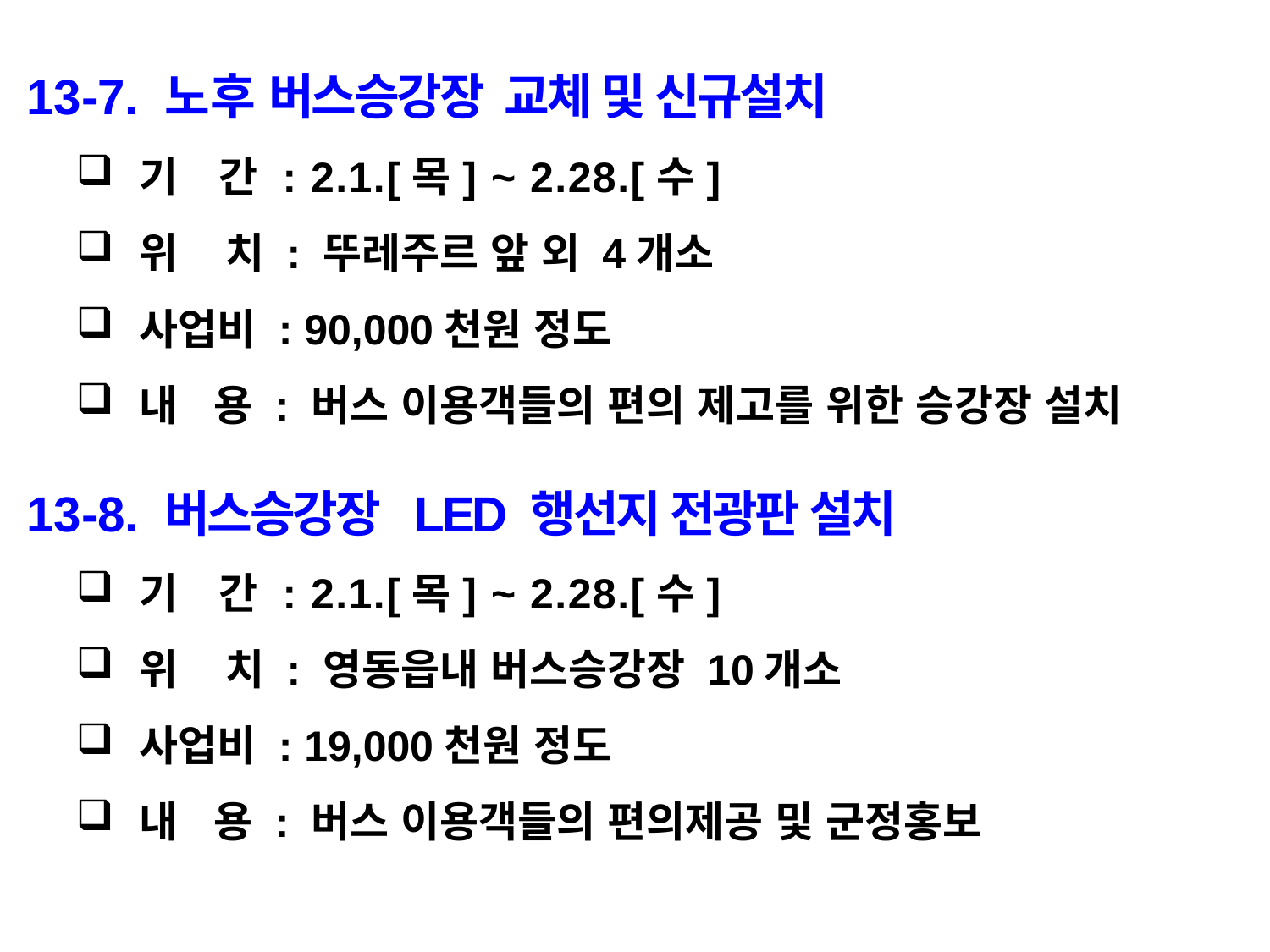

13-7. 노후 버스승강장  교체 및 신규설치
기   간 : 2.1.[목] ~ 2.28.[수]
위    치 : 뚜레주르 앞 외 4개소
사업비 : 90,000천원 정도
내   용 : 버스 이용객들의 편의 제고를 위한 승강장 설치
 13-8. 버스승강장  LED 행선지 전광판 설치
기   간 : 2.1.[목] ~ 2.28.[수]
위    치 : 영동읍내 버스승강장 10개소
사업비 : 19,000천원 정도
내   용 : 버스 이용객들의 편의제공 및 군정홍보